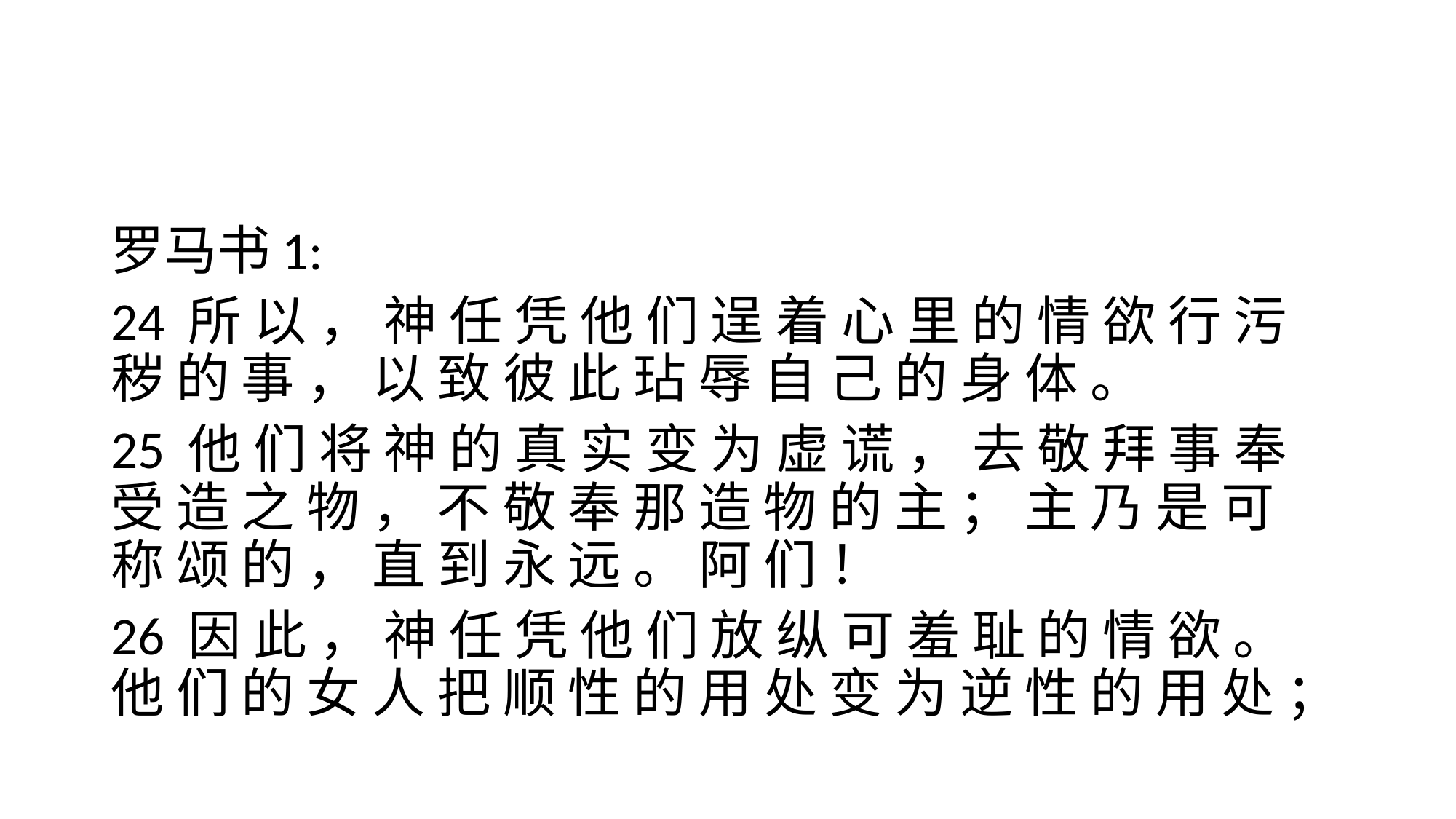

#
罗马书1:
24 所 以 ， 神 任 凭 他 们 逞 着 心 里 的 情 欲 行 污 秽 的 事 ， 以 致 彼 此 玷 辱 自 己 的 身 体 。
25 他 们 将 神 的 真 实 变 为 虚 谎 ， 去 敬 拜 事 奉 受 造 之 物 ， 不 敬 奉 那 造 物 的 主 ； 主 乃 是 可 称 颂 的 ， 直 到 永 远 。 阿 们 ！
26 因 此 ， 神 任 凭 他 们 放 纵 可 羞 耻 的 情 欲 。 他 们 的 女 人 把 顺 性 的 用 处 变 为 逆 性 的 用 处 ；